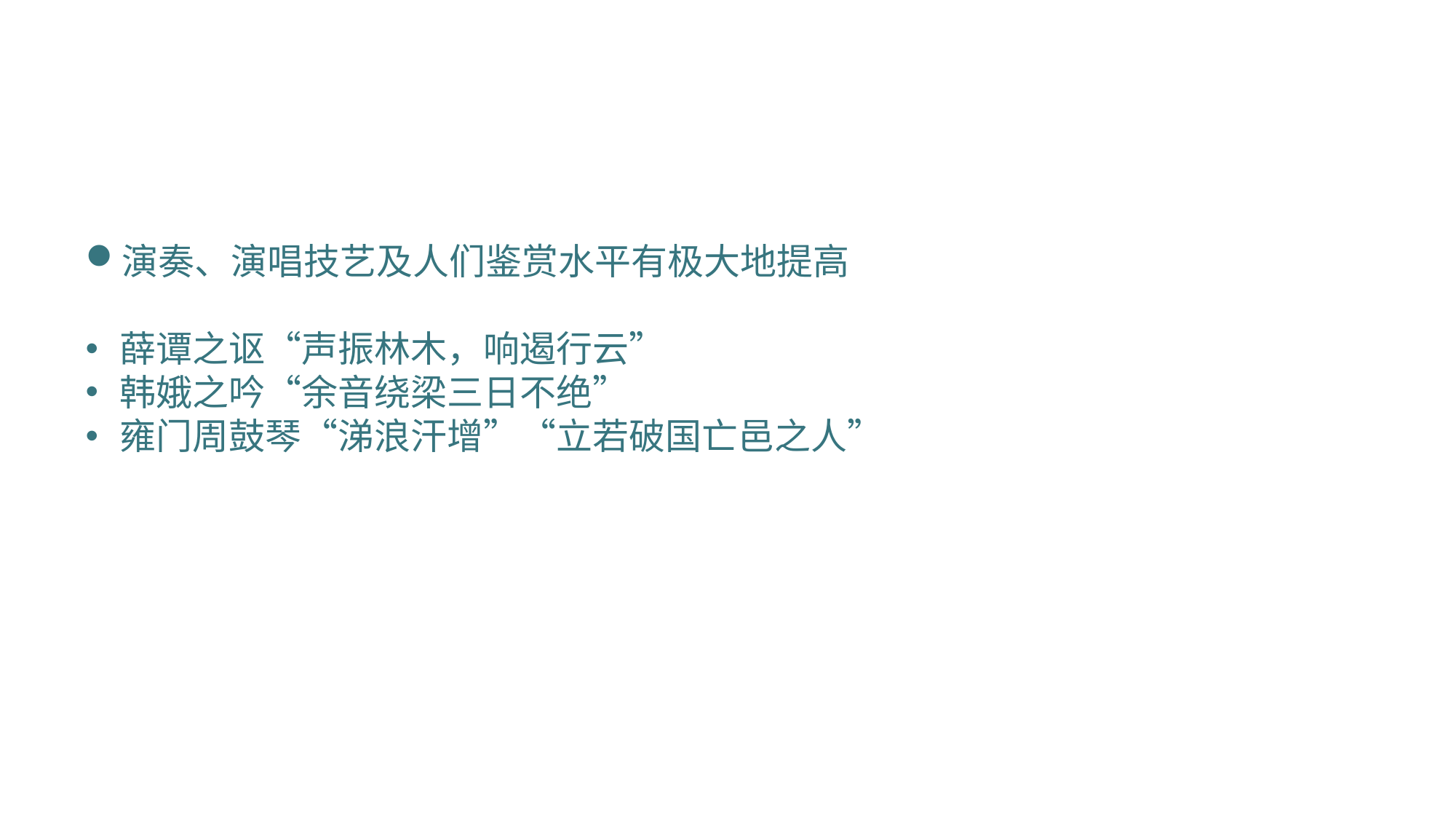

演奏、演唱技艺及人们鉴赏水平有极大地提高

薛谭之讴“声振林木，响遏行云”
韩娥之吟“余音绕梁三日不绝”
雍门周鼓琴“涕浪汗增”“立若破国亡邑之人”